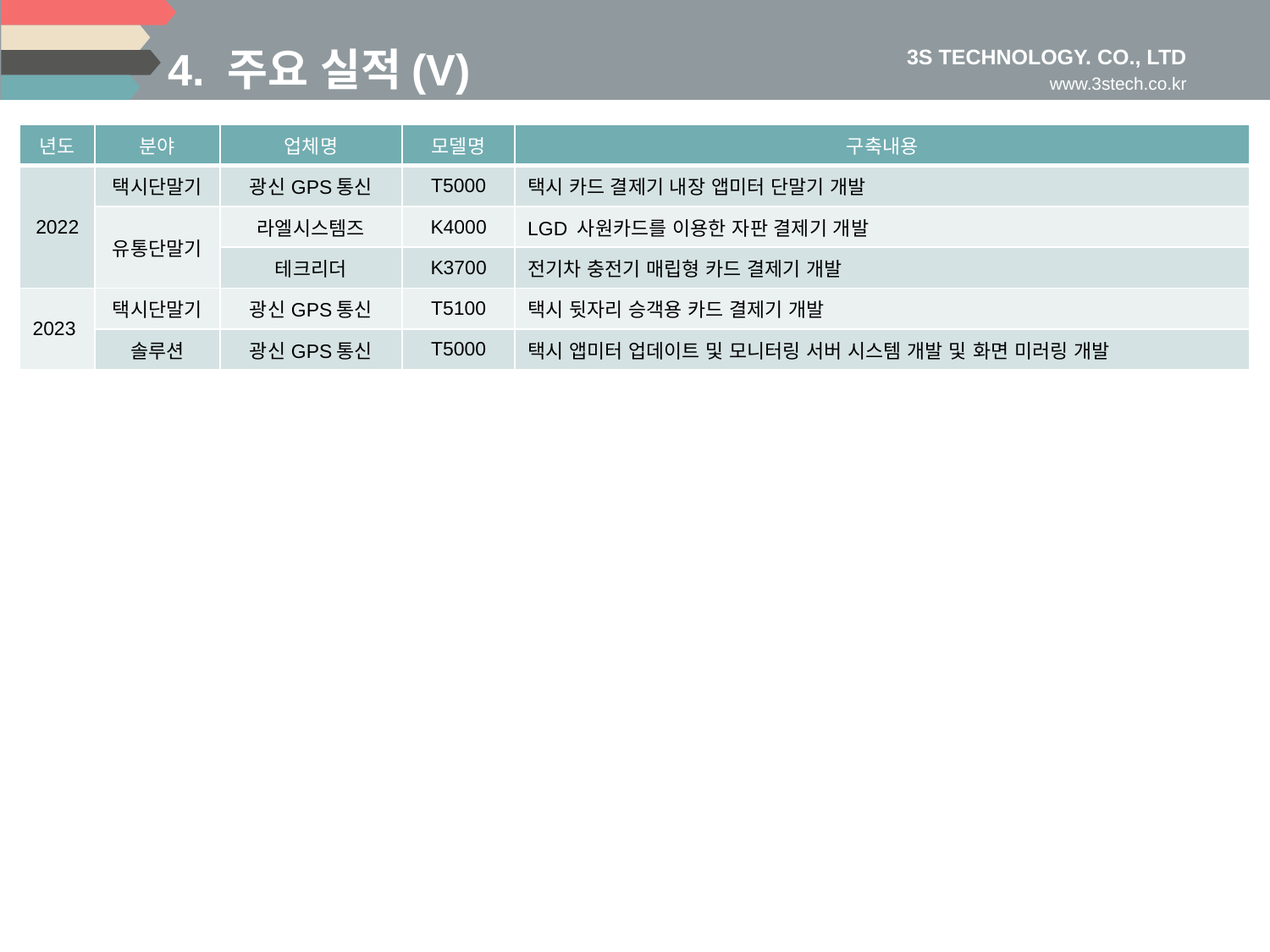

4. 주요 실적(V)
| 년도 | 분야 | 업체명 | 모델명 | 구축내용 |
| --- | --- | --- | --- | --- |
| 2022 | 택시단말기 | 광신GPS통신 | T5000 | 택시 카드 결제기 내장 앱미터 단말기 개발 |
|  | 유통단말기 | 라엘시스템즈 | K4000 | LGD 사원카드를 이용한 자판 결제기 개발 |
|  |  | 테크리더 | K3700 | 전기차 충전기 매립형 카드 결제기 개발 |
| 2023 | 택시단말기 | 광신GPS통신 | T5100 | 택시 뒷자리 승객용 카드 결제기 개발 |
|  | 솔루션 | 광신GPS통신 | T5000 | 택시 앱미터 업데이트 및 모니터링 서버 시스템 개발 및 화면 미러링 개발 |